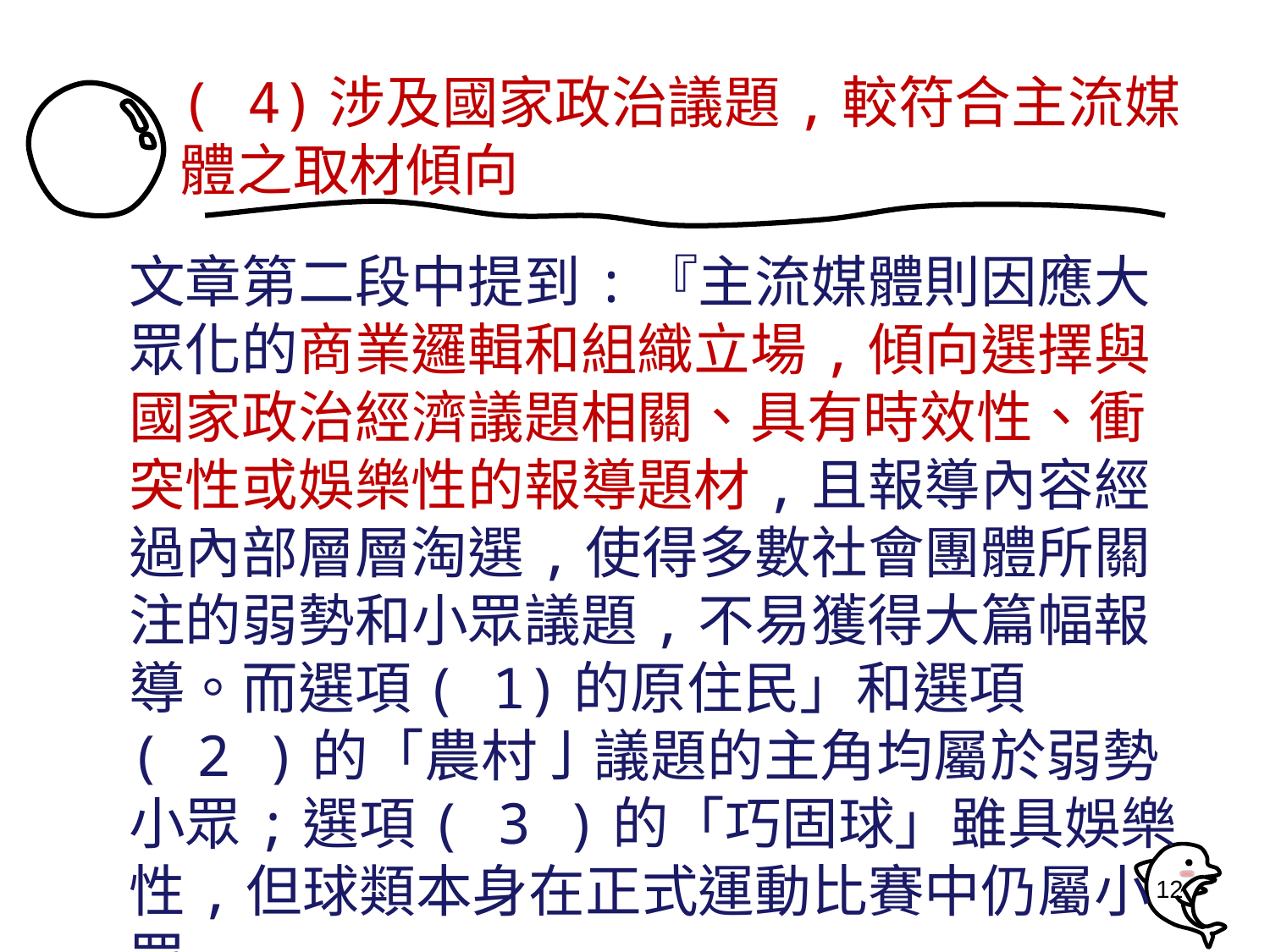

( 4)涉及國家政治議題,較符合主流媒體之取材傾向
# 文章第二段中提到:『主流媒體則因應大眾化的商業邏輯和組織立場,傾向選擇與國家政治經濟議題相關、具有時效性、衝突性或娛樂性的報導題材,且報導內容經過內部層層淘選,使得多數社會團體所關注的弱勢和小眾議題,不易獲得大篇幅報導。而選項( 1)的原住民」和選項( 2 )的「農村亅議題的主角均屬於弱勢小眾;選項( 3 )的「巧固球」雖具娛樂性,但球類本身在正式運動比賽中仍屬小眾
12